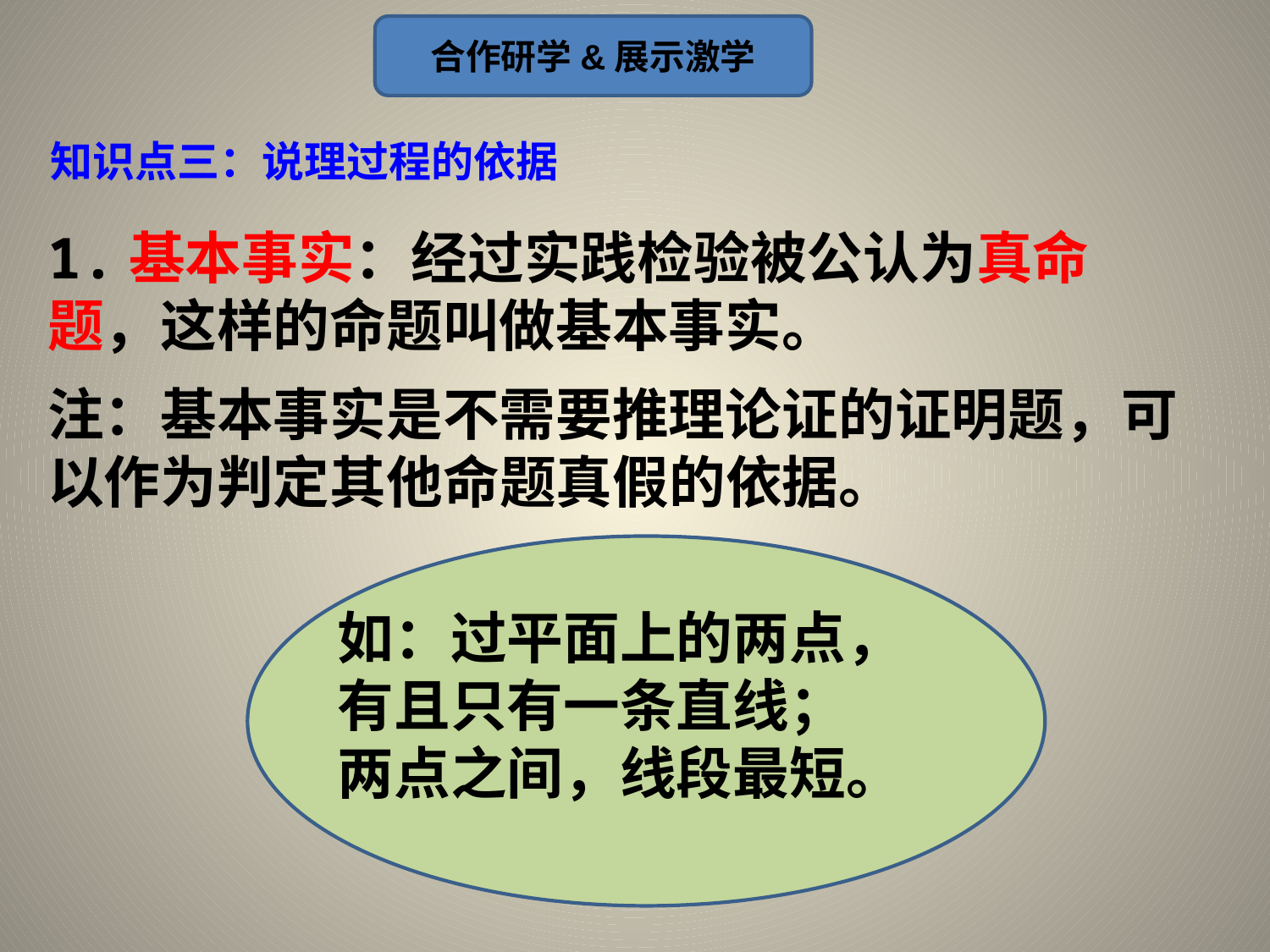

合作研学&展示激学
知识点三：说理过程的依据
1.基本事实：经过实践检验被公认为真命题，这样的命题叫做基本事实。
注：基本事实是不需要推理论证的证明题，可以作为判定其他命题真假的依据。

如：过平面上的两点，有且只有一条直线；
两点之间，线段最短。